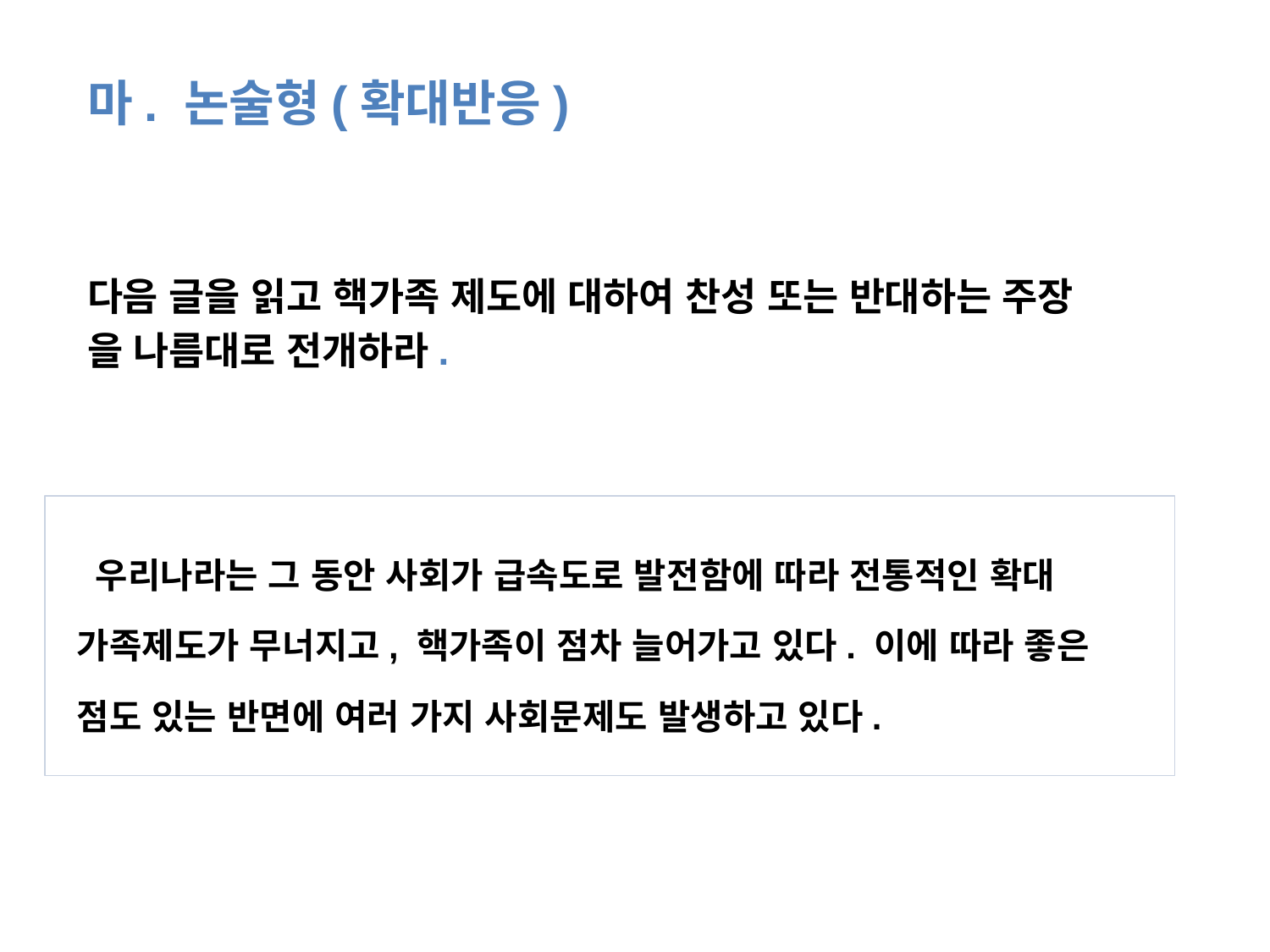

마. 논술형(확대반응)
다음 글을 읽고 핵가족 제도에 대하여 찬성 또는 반대하는 주장
을 나름대로 전개하라.

 우리나라는 그 동안 사회가 급속도로 발전함에 따라 전통적인 확대
가족제도가 무너지고, 핵가족이 점차 늘어가고 있다. 이에 따라 좋은
점도 있는 반면에 여러 가지 사회문제도 발생하고 있다.
2.